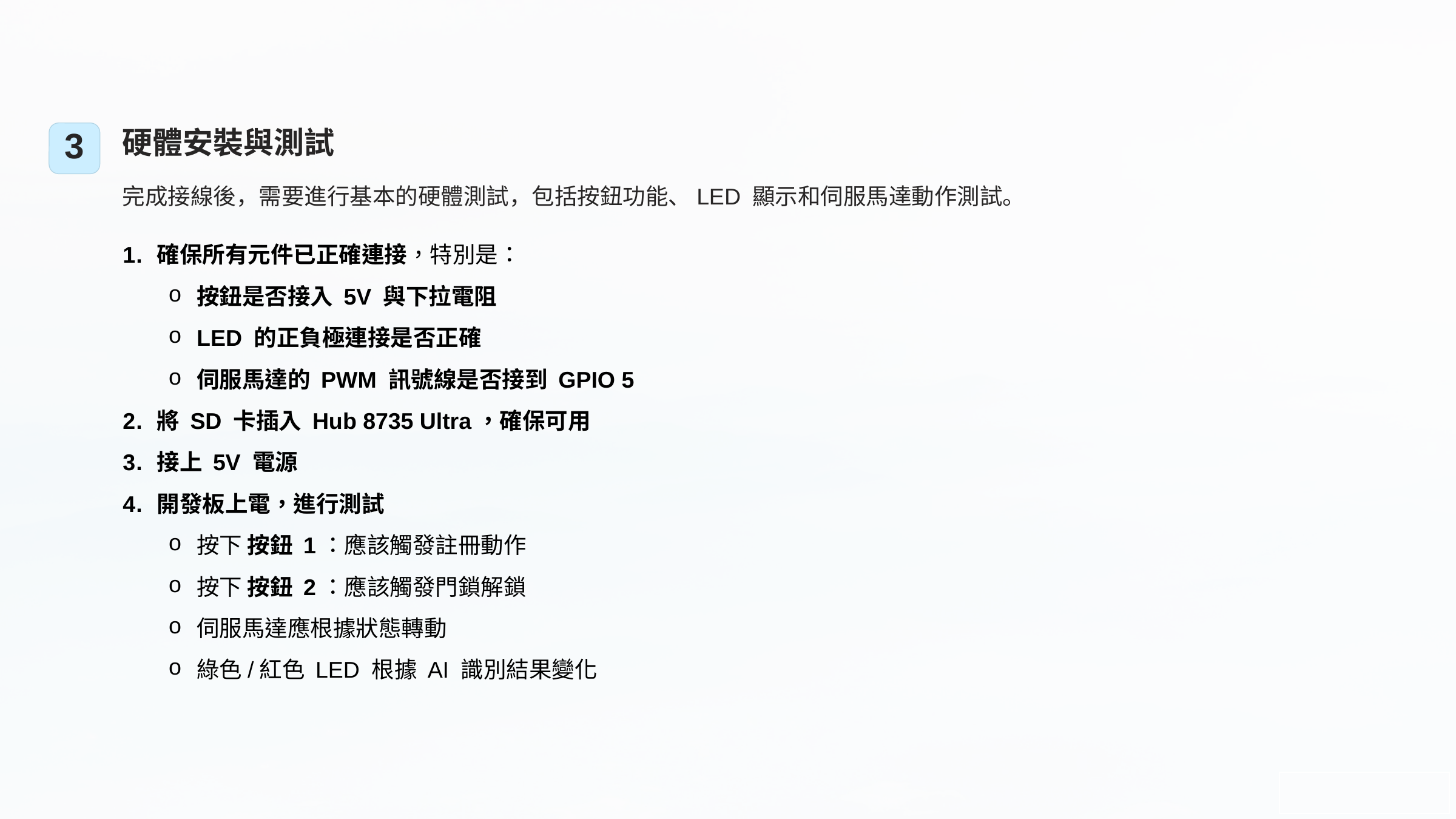

硬體安裝與測試
3
完成接線後，需要進行基本的硬體測試，包括按鈕功能、LED 顯示和伺服馬達動作測試。
確保所有元件已正確連接，特別是：
按鈕是否接入 5V 與下拉電阻
LED 的正負極連接是否正確
伺服馬達的 PWM 訊號線是否接到 GPIO 5
將 SD 卡插入 Hub 8735 Ultra，確保可用
接上 5V 電源
開發板上電，進行測試
按下 按鈕 1：應該觸發註冊動作
按下 按鈕 2：應該觸發門鎖解鎖
伺服馬達應根據狀態轉動
綠色/紅色 LED 根據 AI 識別結果變化